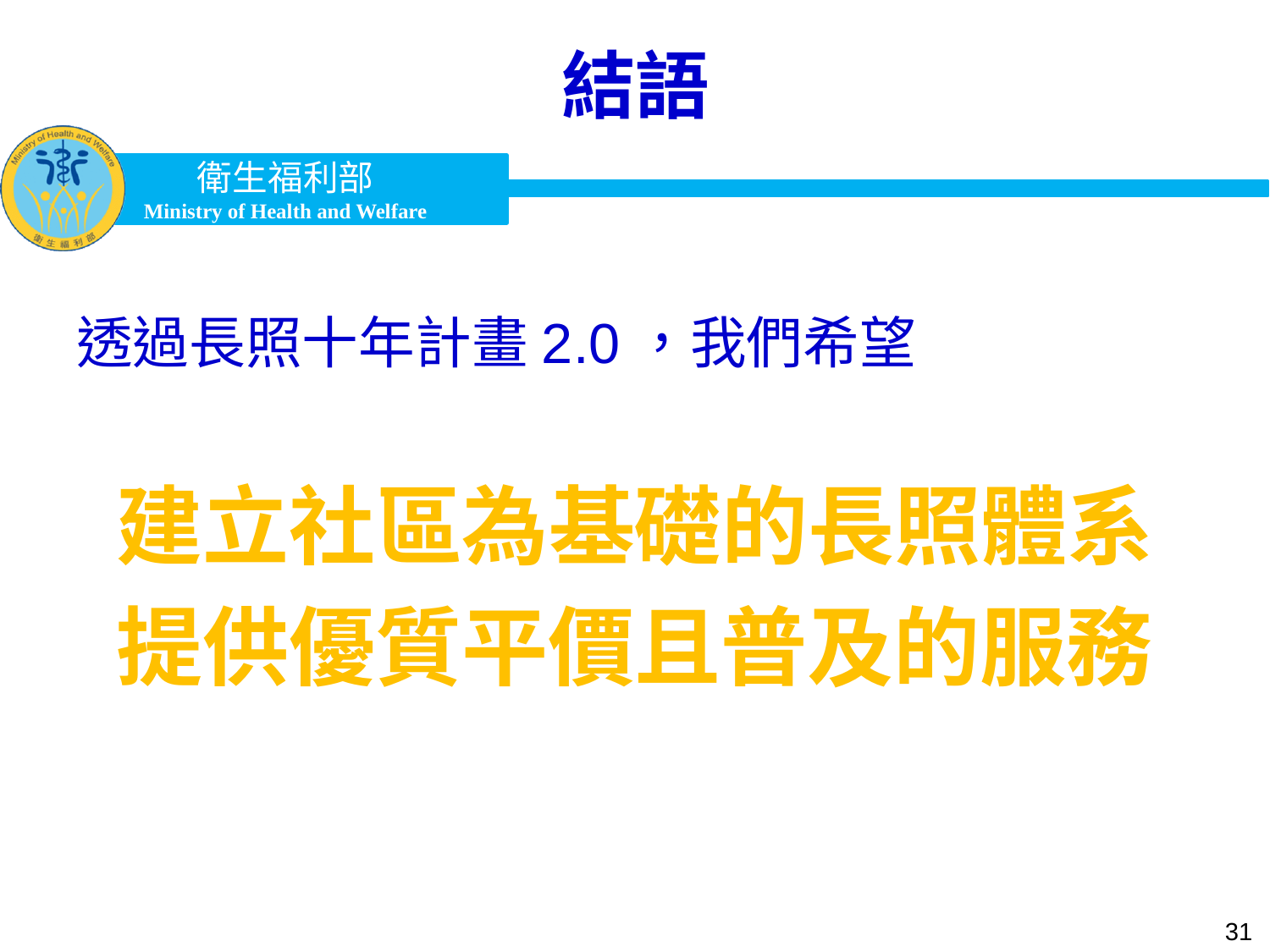

# 結語

透過長照十年計畫2.0，我們希望

建立社區為基礎的長照體系
提供優質平價且普及的服務
31